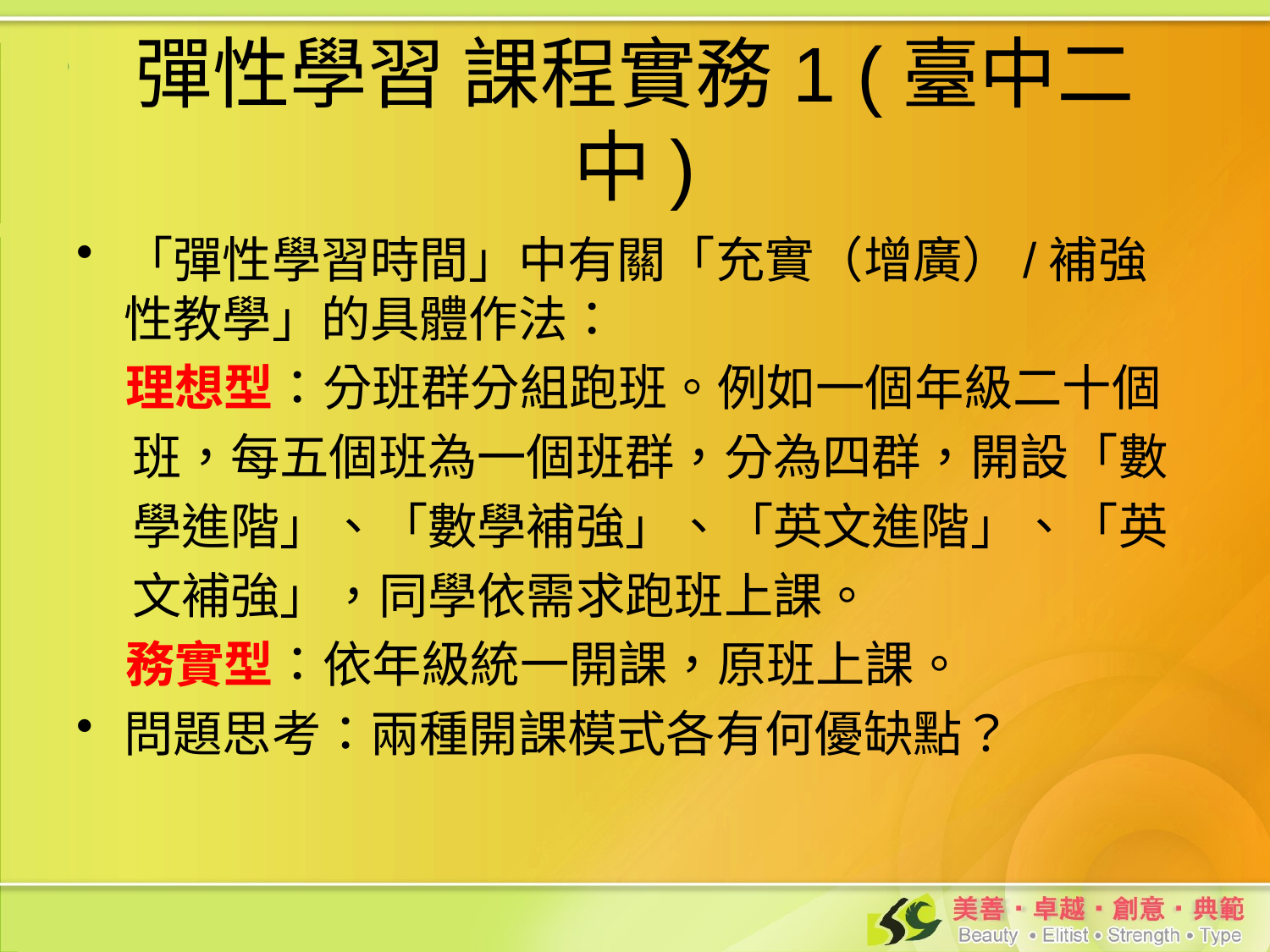

# 彈性學習 課程實務1 (臺中二中)
「彈性學習時間」中有關「充實（增廣）/補強性教學」的具體作法：
　理想型：分班群分組跑班。例如一個年級二十個
    班，每五個班為一個班群，分為四群，開設「數
    學進階」、「數學補強」、「英文進階」、「英
    文補強」，同學依需求跑班上課。
　務實型：依年級統一開課，原班上課。
問題思考：兩種開課模式各有何優缺點？